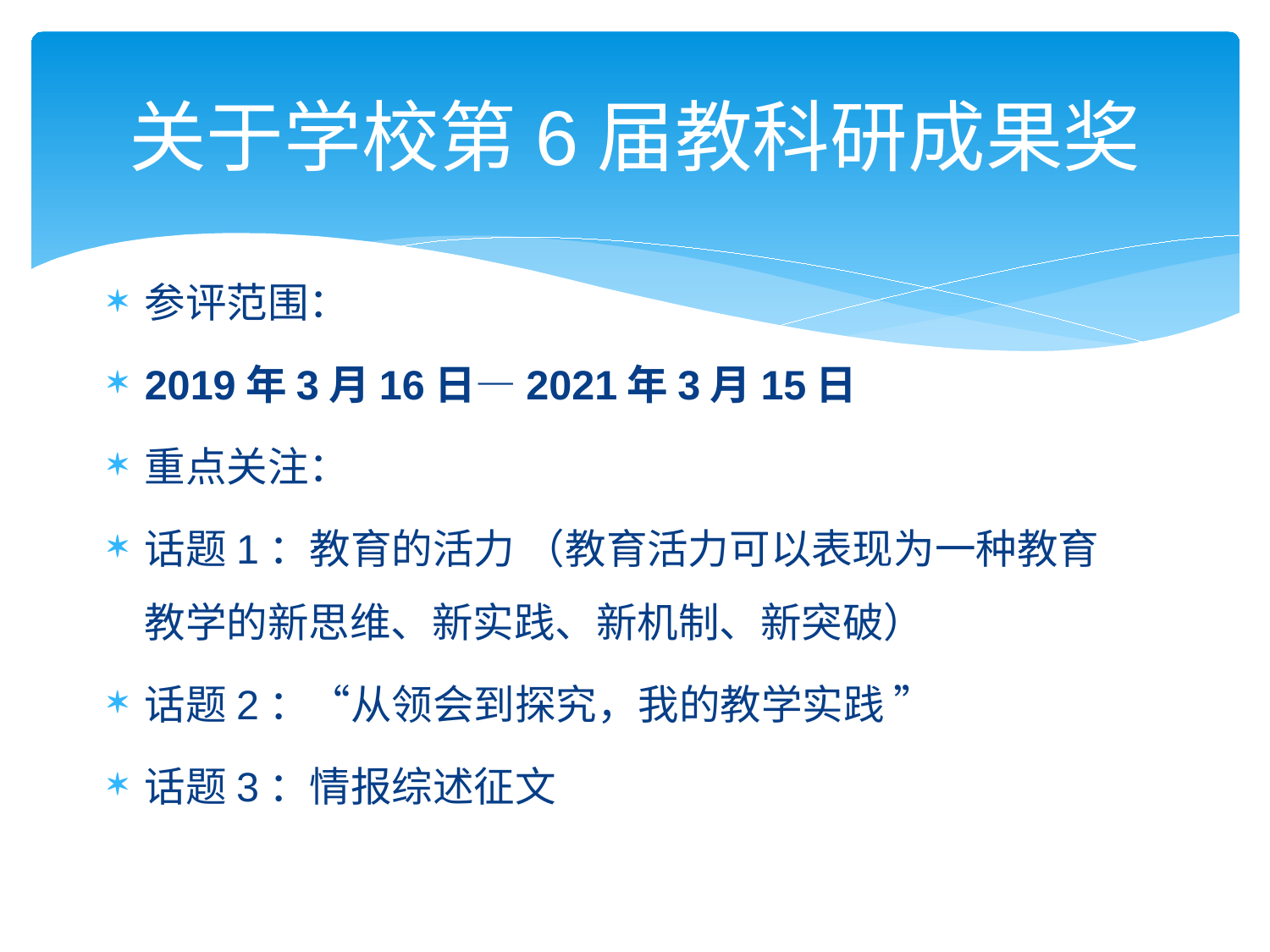

# 关于学校第6届教科研成果奖
参评范围：
2019年3月16日—2021年3月15日
重点关注：
话题1：教育的活力 （教育活力可以表现为一种教育教学的新思维、新实践、新机制、新突破）
话题2：“从领会到探究，我的教学实践 ”
话题3：情报综述征文